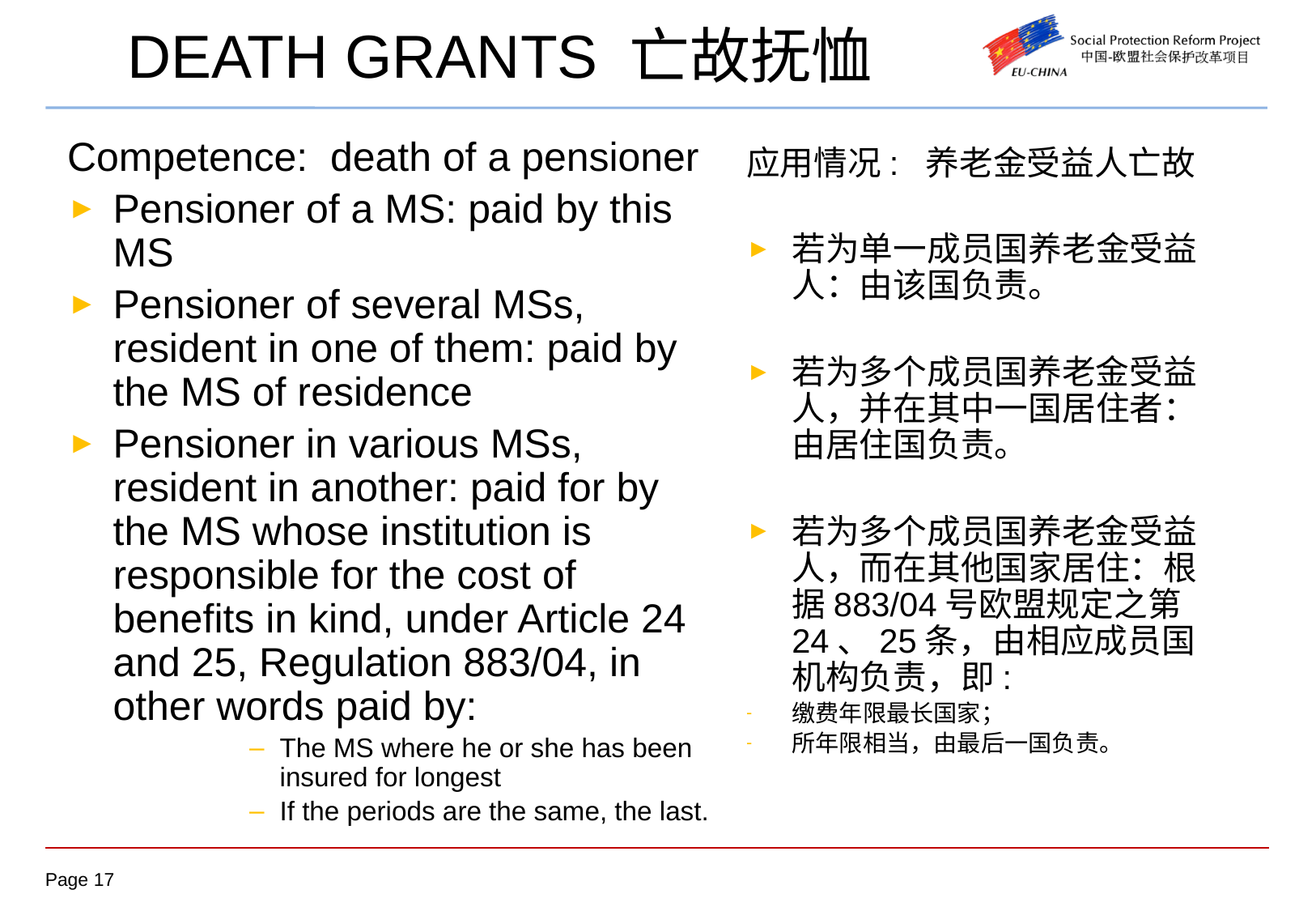

# DEATH GRANTS 亡故抚恤
Competence:  death of a pensioner
Pensioner of a MS: paid by this MS
Pensioner of several MSs, resident in one of them: paid by the MS of residence
Pensioner in various MSs, resident in another: paid for by the MS whose institution is responsible for the cost of benefits in kind, under Article 24 and 25, Regulation 883/04, in other words paid by:
The MS where he or she has been insured for longest
If the periods are the same, the last.

应用情况:  养老金受益人亡故

若为单一成员国养老金受益人：由该国负责。

若为多个成员国养老金受益人，并在其中一国居住者：由居住国负责。

若为多个成员国养老金受益人，而在其他国家居住：根据883/04号欧盟规定之第24、25条，由相应成员国机构负责，即:
缴费年限最长国家；
所年限相当，由最后一国负责。